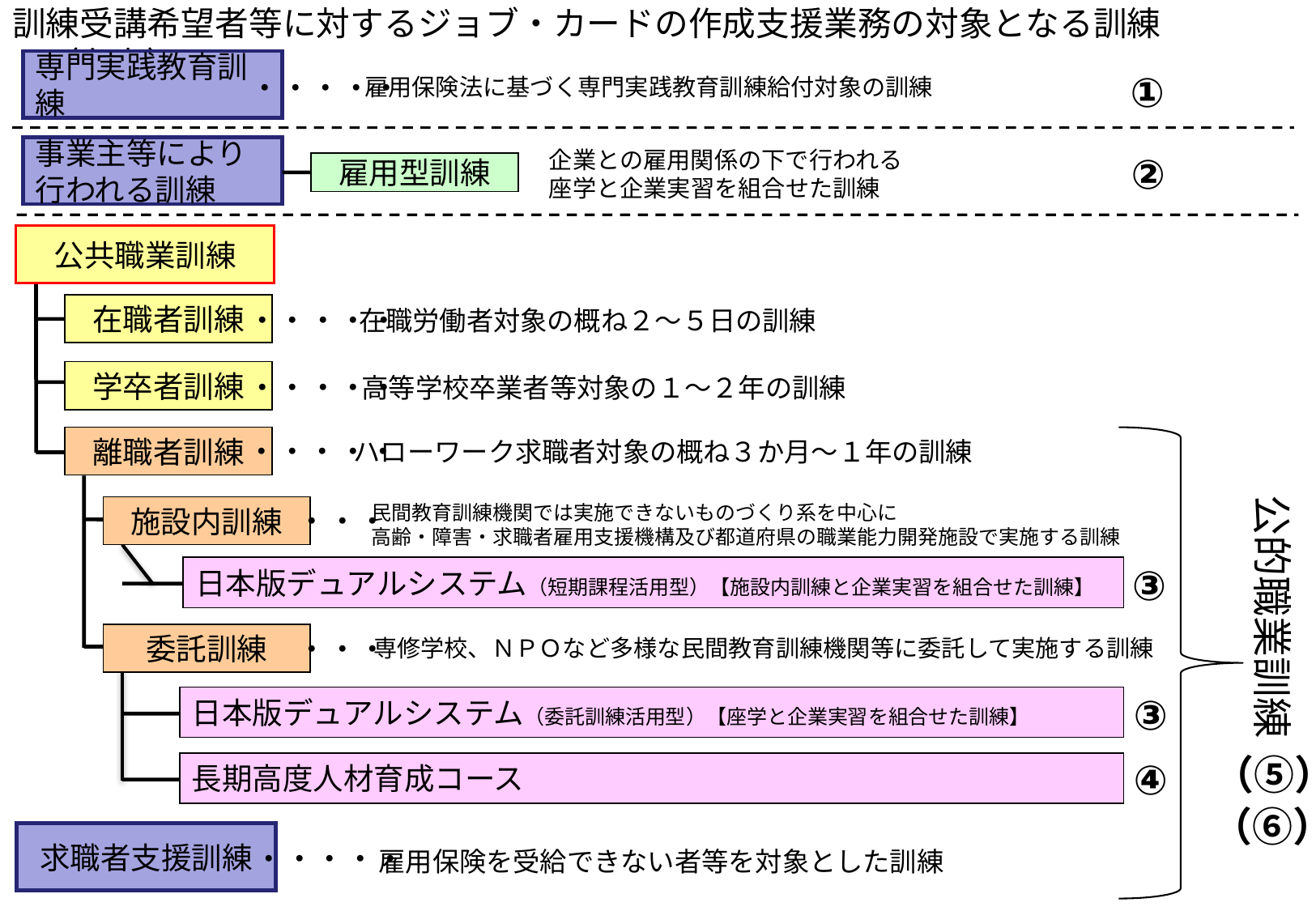

訓練受講希望者等に対するジョブ・カードの作成支援業務の対象となる訓練　　　　　（参考）
雇用保険法に基づく専門実践教育訓練給付対象の訓練
専門実践教育訓練
①
・・・・・

　企業との雇用関係の下で行われる
　座学と企業実習を組合せた訓練
事業主等により行われる訓練
②
雇用型訓練

公共職業訓練

在職労働者対象の概ね２～５日の訓練
在職者訓練
・・・・・

高等学校卒業者等対象の１～２年の訓練
学卒者訓練
・・・・・

離職者訓練
ハローワーク求職者対象の概ね３か月～１年の訓練
・・・・・

民間教育訓練機関では実施できないものづくり系を中心に
高齢・障害・求職者雇用支援機構及び都道府県の職業能力開発施設で実施する訓練
施設内訓練
・・・

③
日本版デュアルシステム（短期課程活用型）【施設内訓練と企業実習を組合せた訓練】

公的職業訓練
専修学校、ＮＰＯなど多様な民間教育訓練機関等に委託して実施する訓練
委託訓練
・・・

③
日本版デュアルシステム（委託訓練活用型）【座学と企業実習を組合せた訓練】

（⑤）
④
長期高度人材育成コース

（⑥）
雇用保険を受給できない者等を対象とした訓練
求職者支援訓練
・・・・・